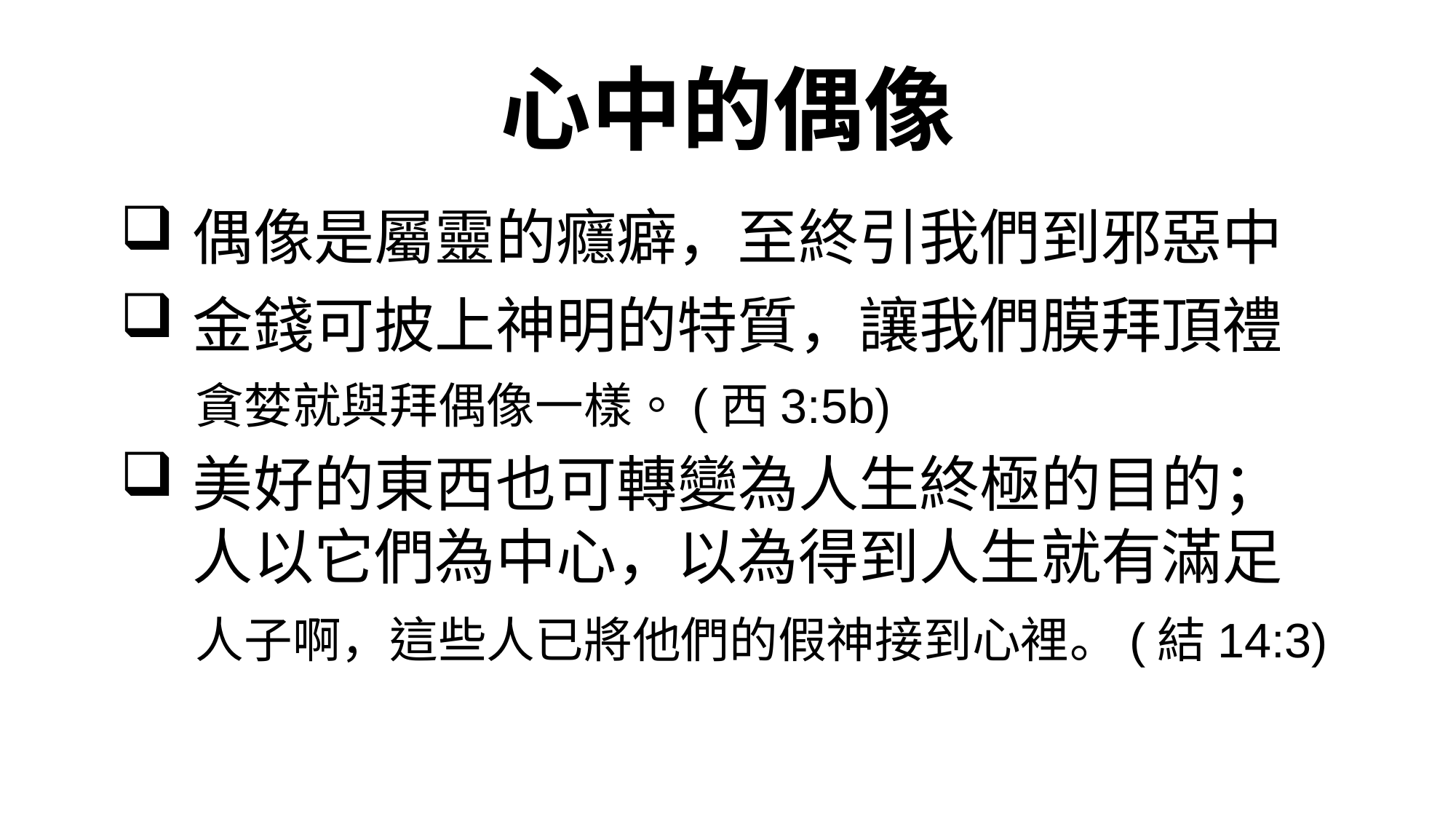

心中的偶像
偶像是屬靈的癮癖，至終引我們到邪惡中
金錢可披上神明的特質，讓我們膜拜頂禮
貪婪就與拜偶像一樣。(西3:5b)
美好的東西也可轉變為人生終極的目的；人以它們為中心，以為得到人生就有滿足
人子啊，這些人已將他們的假神接到心裡。(結14:3)